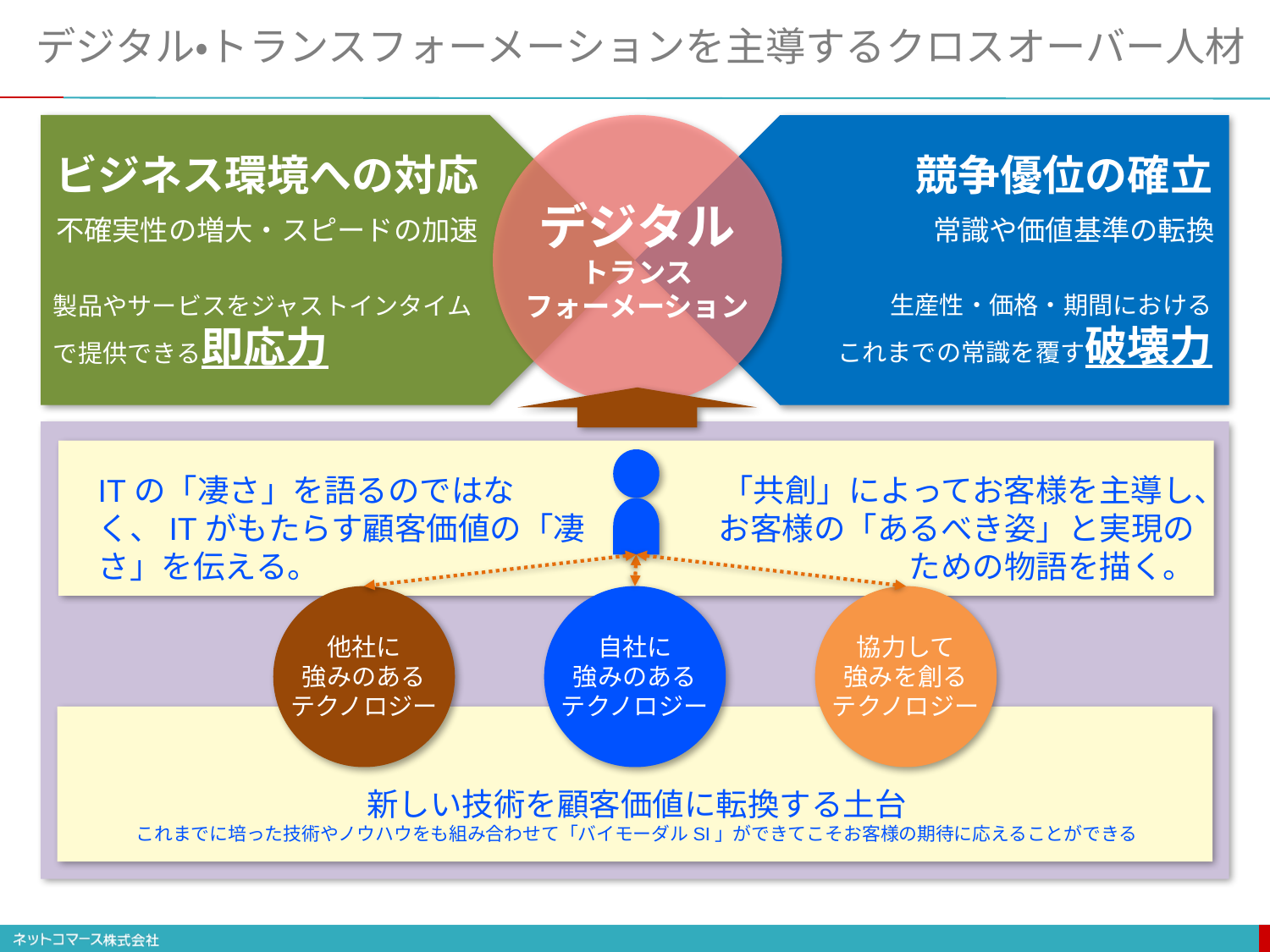

# デジタル・トランスフォーメーションを主導するクロスオーバー人材

ビジネス環境への対応
競争優位の確立
デジタル
トランス
フォーメーション
常識や価値基準の転換
不確実性の増大・スピードの加速
生産性・価格・期間における
これまでの常識を覆す破壊力
製品やサービスをジャストインタイムで提供できる即応力

ITの「凄さ」を語るのではなく、ITがもたらす顧客価値の「凄さ」を伝える。
「共創」によってお客様を主導し、お客様の「あるべき姿」と実現のための物語を描く。

他社に
強みのある
テクノロジー
自社に
強みのある
テクノロジー
協力して
強みを創る
テクノロジー

新しい技術を顧客価値に転換する土台
これまでに培った技術やノウハウをも組み合わせて「バイモーダルSI」ができてこそお客様の期待に応えることができる